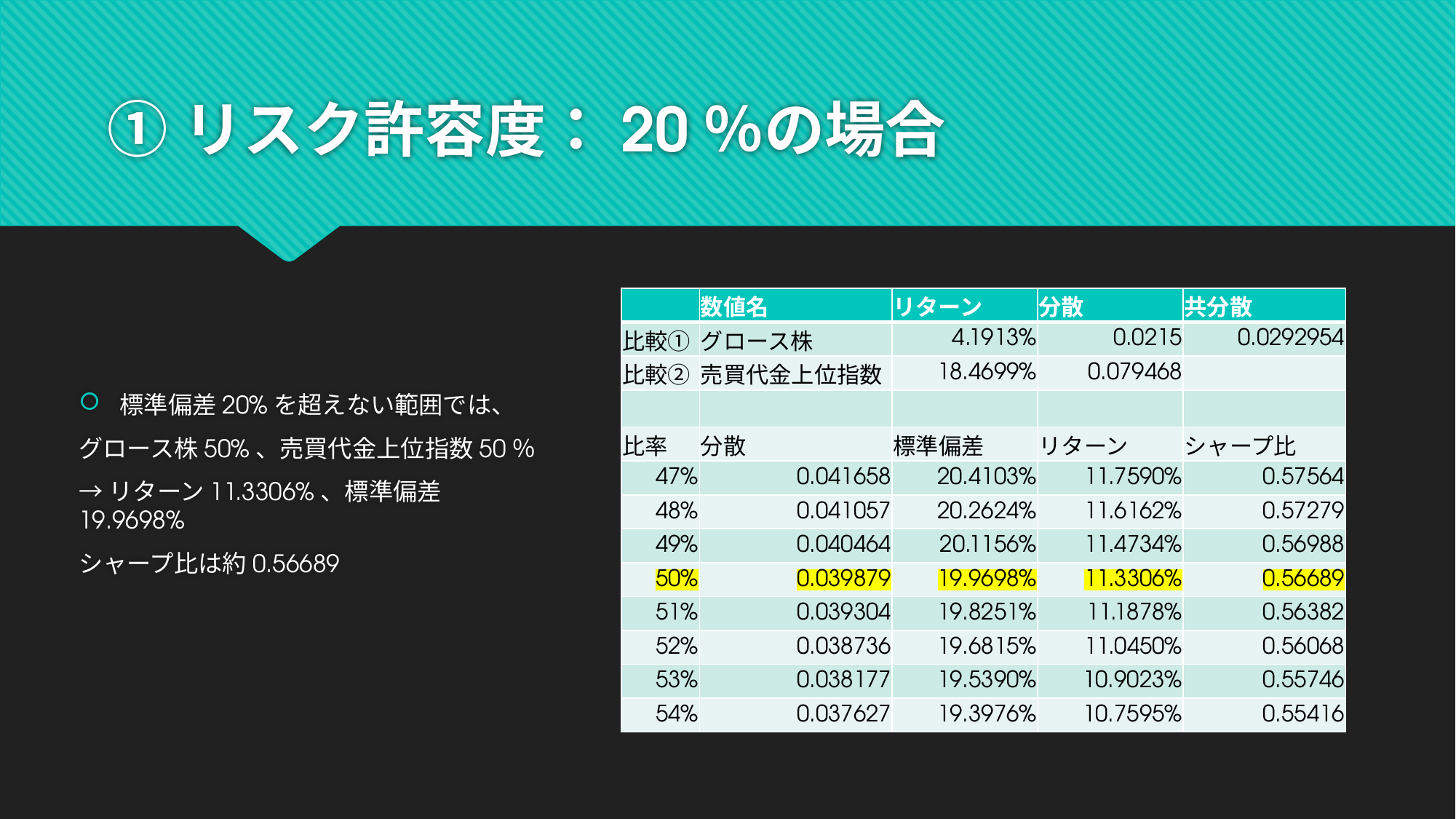

# ①リスク許容度：20％の場合
標準偏差20%を超えない範囲では、
グロース株50%、売買代金上位指数50％
→リターン11.3306%、標準偏差19.9698%
シャープ比は約0.56689

|  | 数値名 | リターン | 分散 | 共分散 |
| --- | --- | --- | --- | --- |
| 比較① | グロース株 | 4.1913% | 0.0215 | 0.0292954 |
| 比較② | 売買代金上位指数 | 18.4699% | 0.079468 |  |
|  |  |  |  |  |
| 比率 | 分散 | 標準偏差 | リターン | シャープ比 |
| 47% | 0.041658 | 20.4103% | 11.7590% | 0.57564 |
| 48% | 0.041057 | 20.2624% | 11.6162% | 0.57279 |
| 49% | 0.040464 | 20.1156% | 11.4734% | 0.56988 |
| 50% | 0.039879 | 19.9698% | 11.3306% | 0.56689 |
| 51% | 0.039304 | 19.8251% | 11.1878% | 0.56382 |
| 52% | 0.038736 | 19.6815% | 11.0450% | 0.56068 |
| 53% | 0.038177 | 19.5390% | 10.9023% | 0.55746 |
| 54% | 0.037627 | 19.3976% | 10.7595% | 0.55416 |